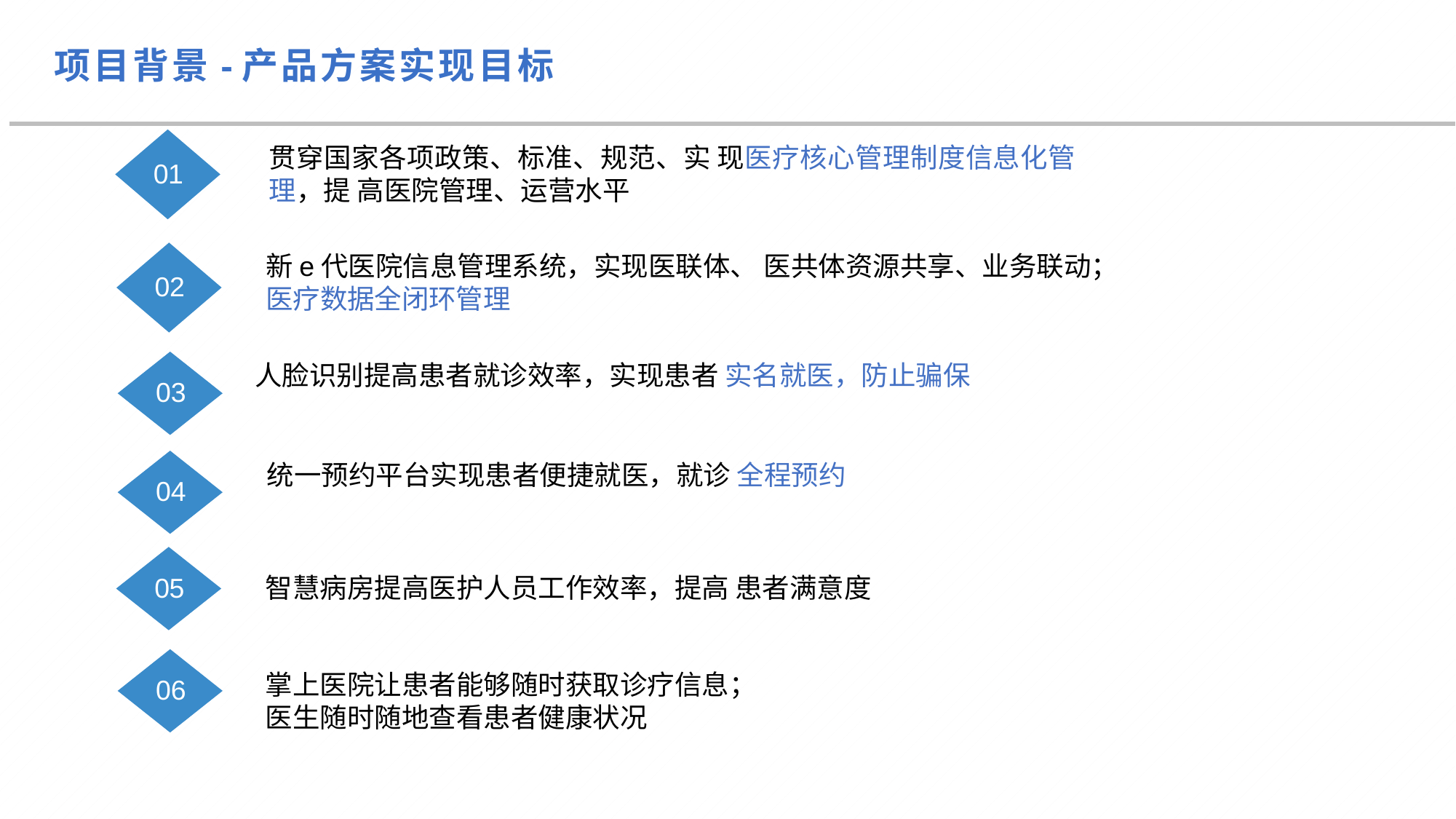

# 项目背景-产品方案实现目标

贯穿国家各项政策、标准、规范、实 现医疗核心管理制度信息化管理，提 高医院管理、运营水平
01

新e代医院信息管理系统，实现医联体、 医共体资源共享、业务联动；医疗数据全闭环管理
02

人脸识别提高患者就诊效率，实现患者 实名就医，防止骗保
03

统一预约平台实现患者便捷就医，就诊 全程预约
04

05
智慧病房提高医护人员工作效率，提高 患者满意度

掌上医院让患者能够随时获取诊疗信息； 医生随时随地查看患者健康状况
06